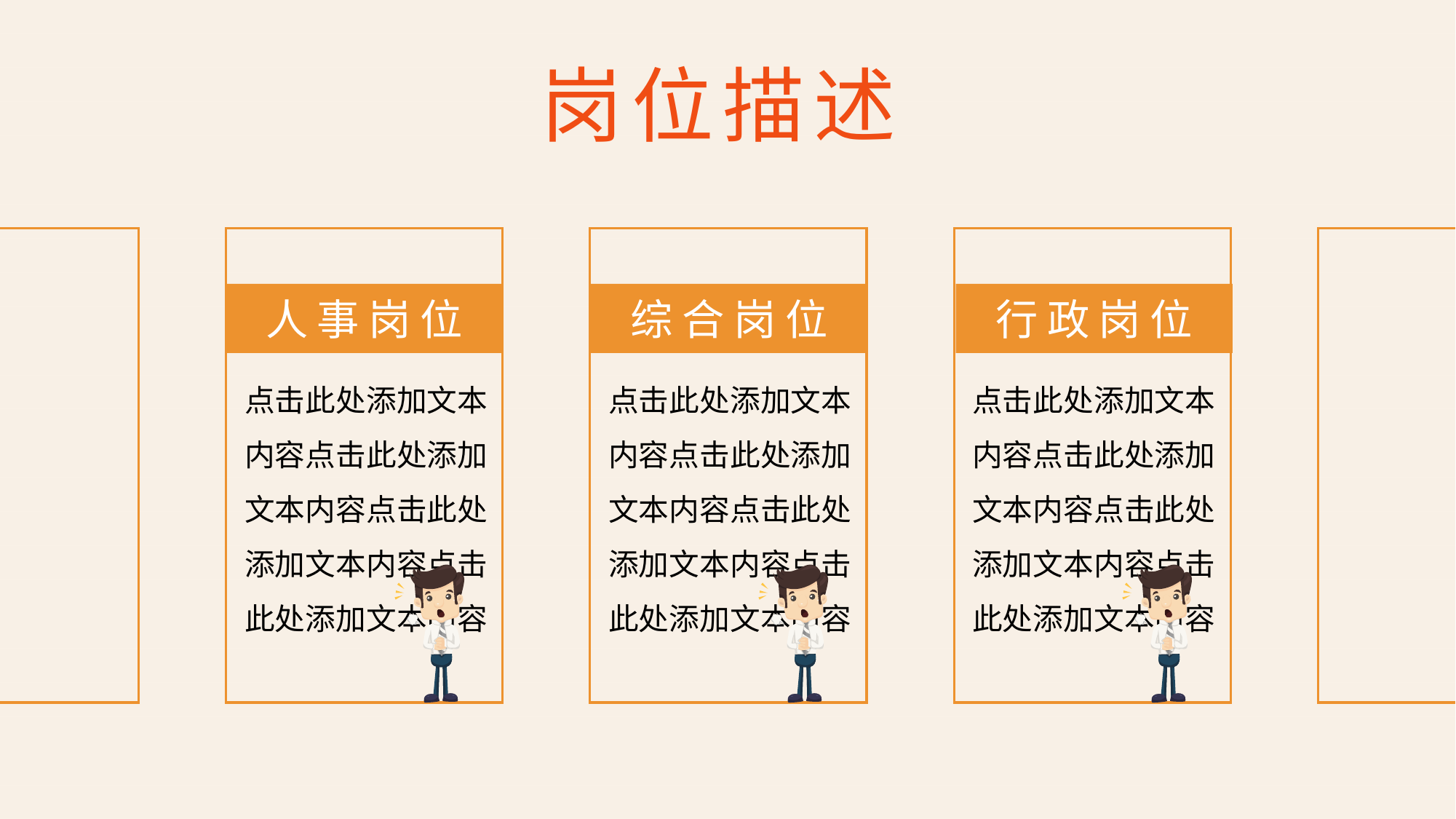

岗位描述

人事岗位
点击此处添加文本内容点击此处添加文本内容点击此处添加文本内容点击此处添加文本内容

综合岗位
点击此处添加文本内容点击此处添加文本内容点击此处添加文本内容点击此处添加文本内容

行政岗位
点击此处添加文本内容点击此处添加文本内容点击此处添加文本内容点击此处添加文本内容